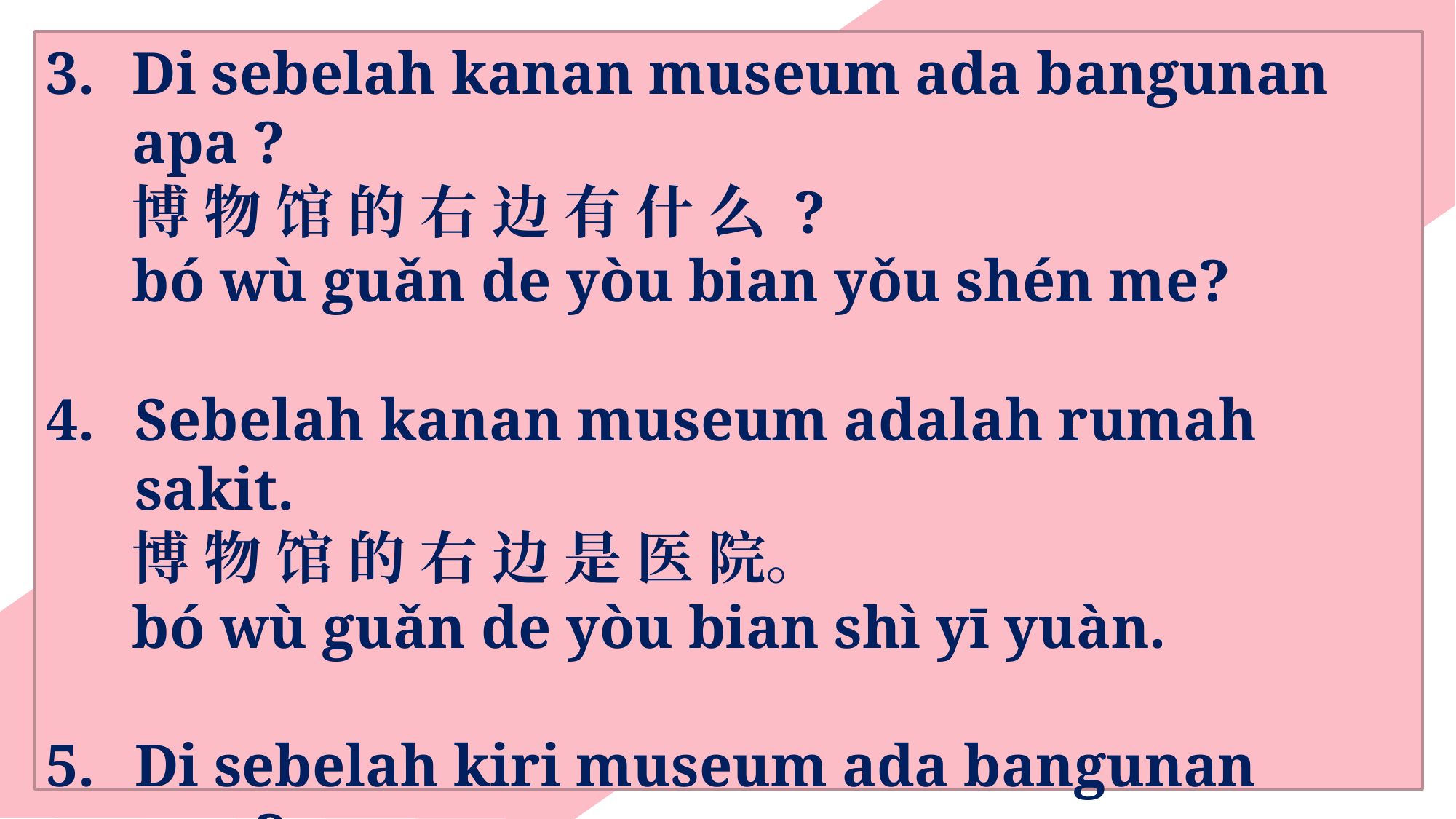

Di sebelah kanan museum ada bangunan apa ?
博 物 馆 的 右 边 有 什 么 ?
bó wù guǎn de yòu bian yǒu shén me?

Sebelah kanan museum adalah rumah sakit.
博 物 馆 的 右 边 是 医 院。
bó wù guǎn de yòu bian shì yī yuàn.

Di sebelah kiri museum ada bangunan apa ?
博 物 馆 的 左 边 有 什 么 ?
bó wù guǎn de zuǒ bian yǒu shén me?